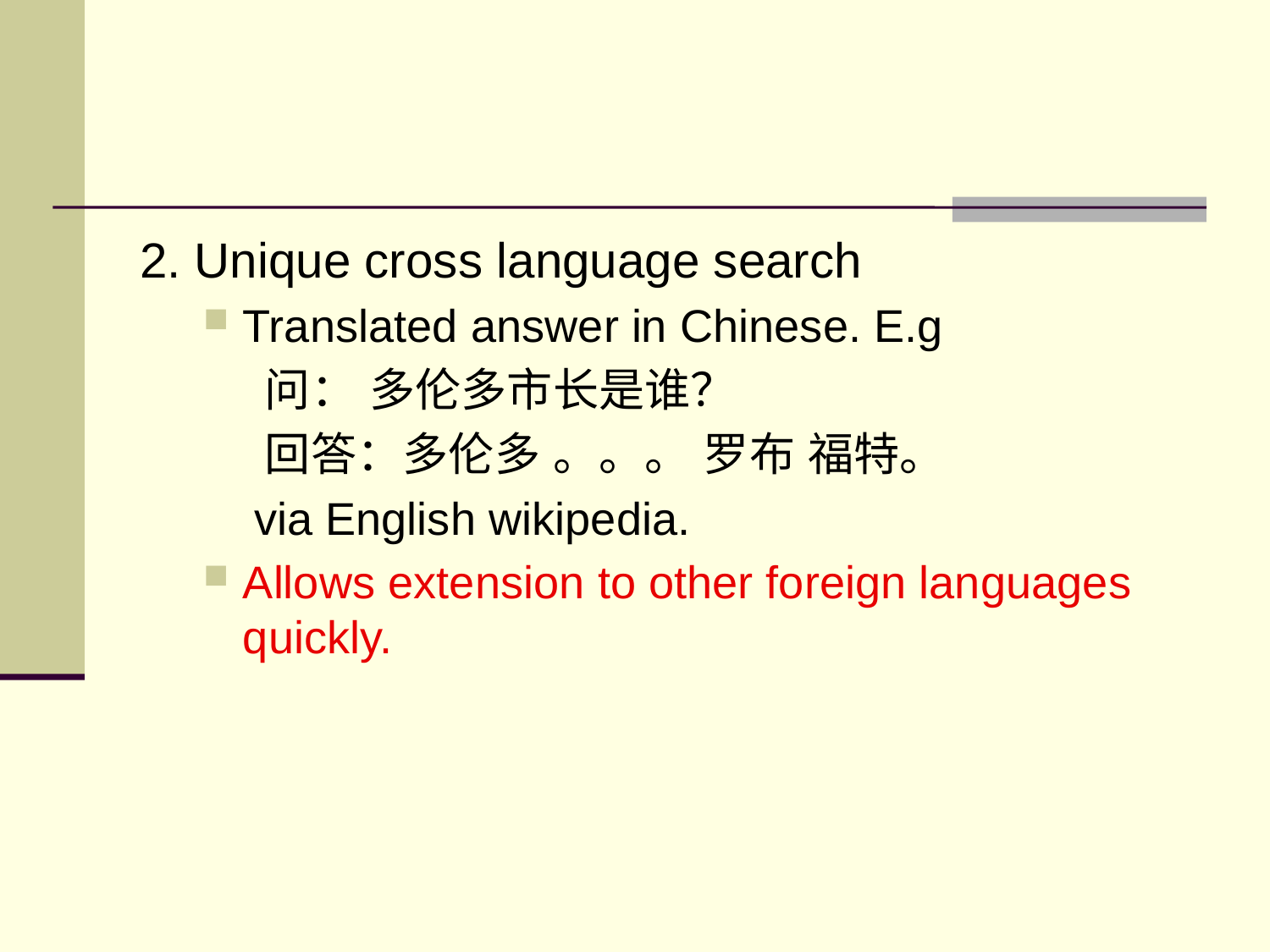

#
2. Unique cross language search
Translated answer in Chinese. E.g
    问： 多伦多市长是谁？
    回答：多伦多 。。。 罗布 福特。
    via English wikipedia.
Allows extension to other foreign languages quickly.